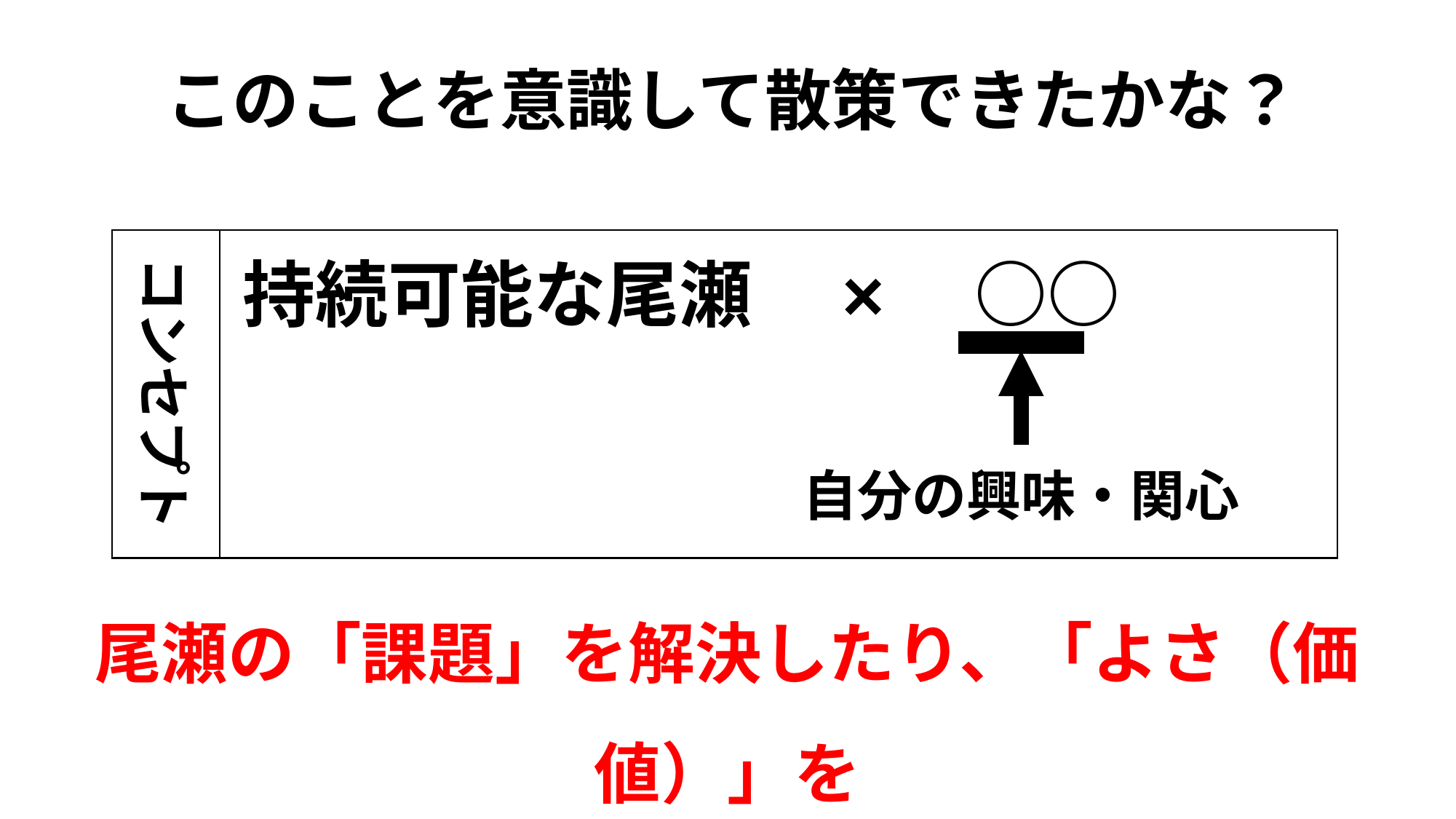

このことを意識して散策できたかな？
コンセプト

持続可能な尾瀬　×　○○
自分の興味・関心
尾瀬の「課題」を解決したり、「よさ（価値）」を
伸ばすためのアイディアをまとめていこう！